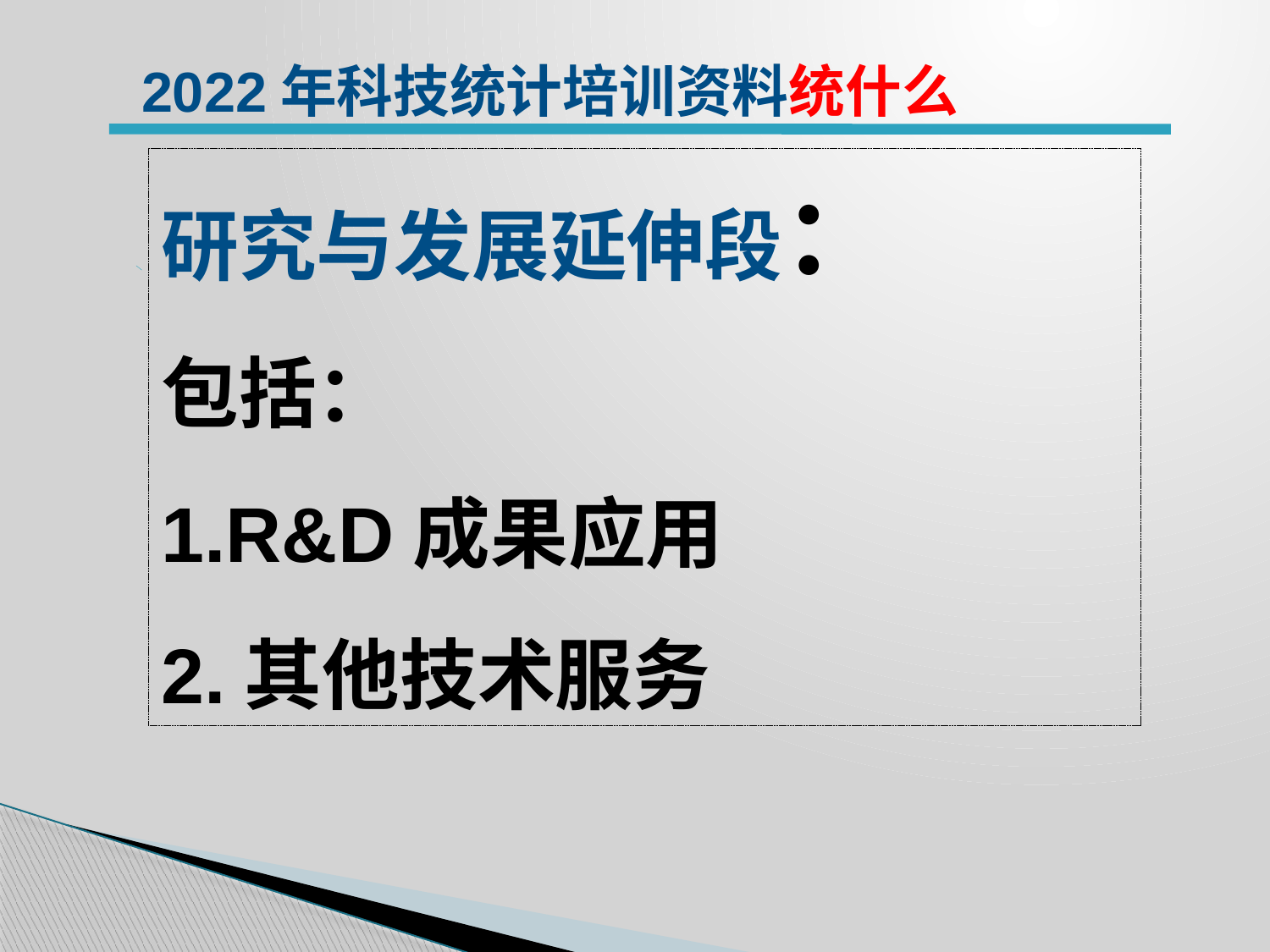

2022年科技统计培训资料统什么
研究与发展延伸段：
包括：
1.R&D成果应用
2.其他技术服务